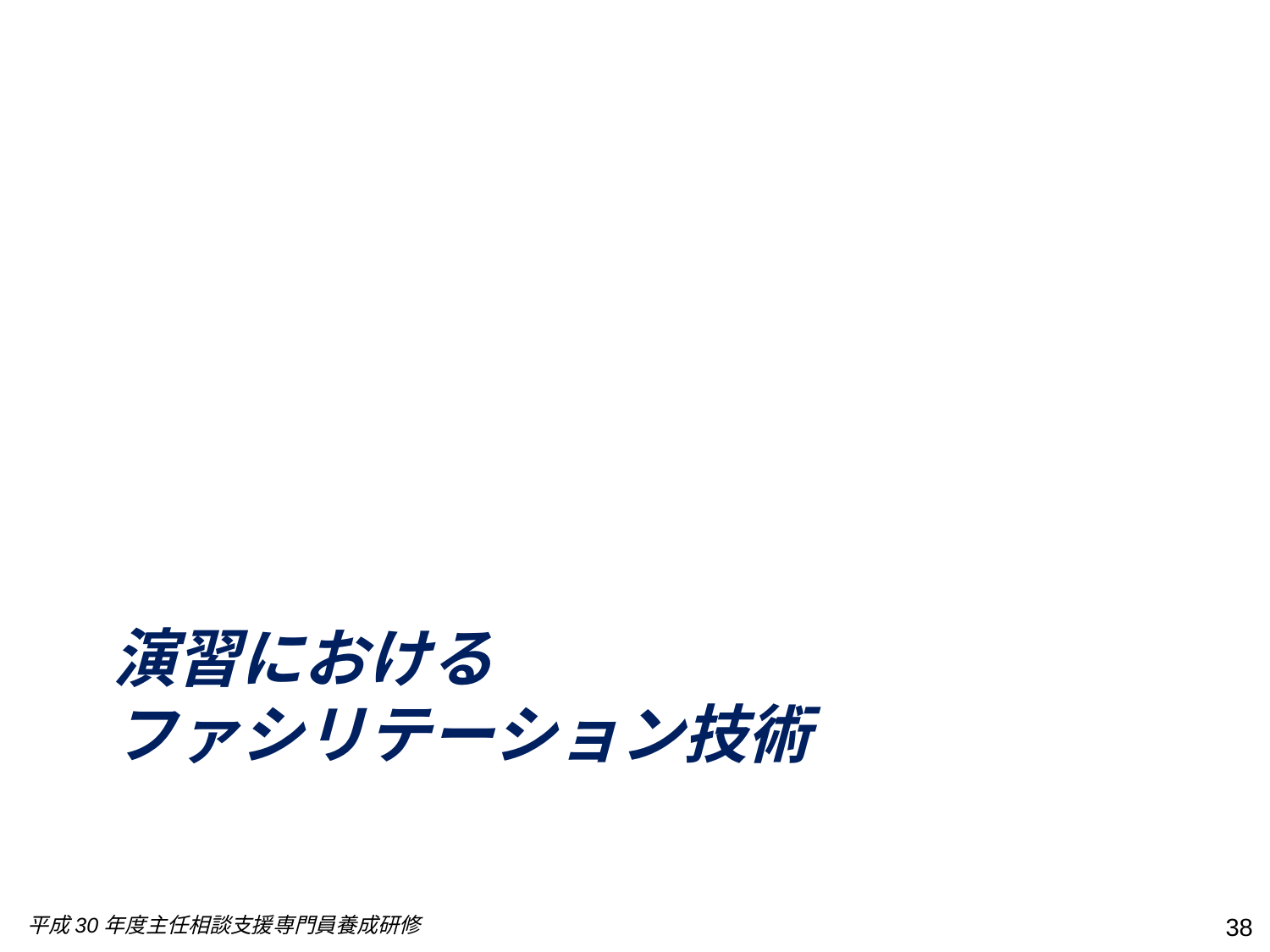

# 演習における ファシリテーション技術
38
平成30年度主任相談支援専門員養成研修